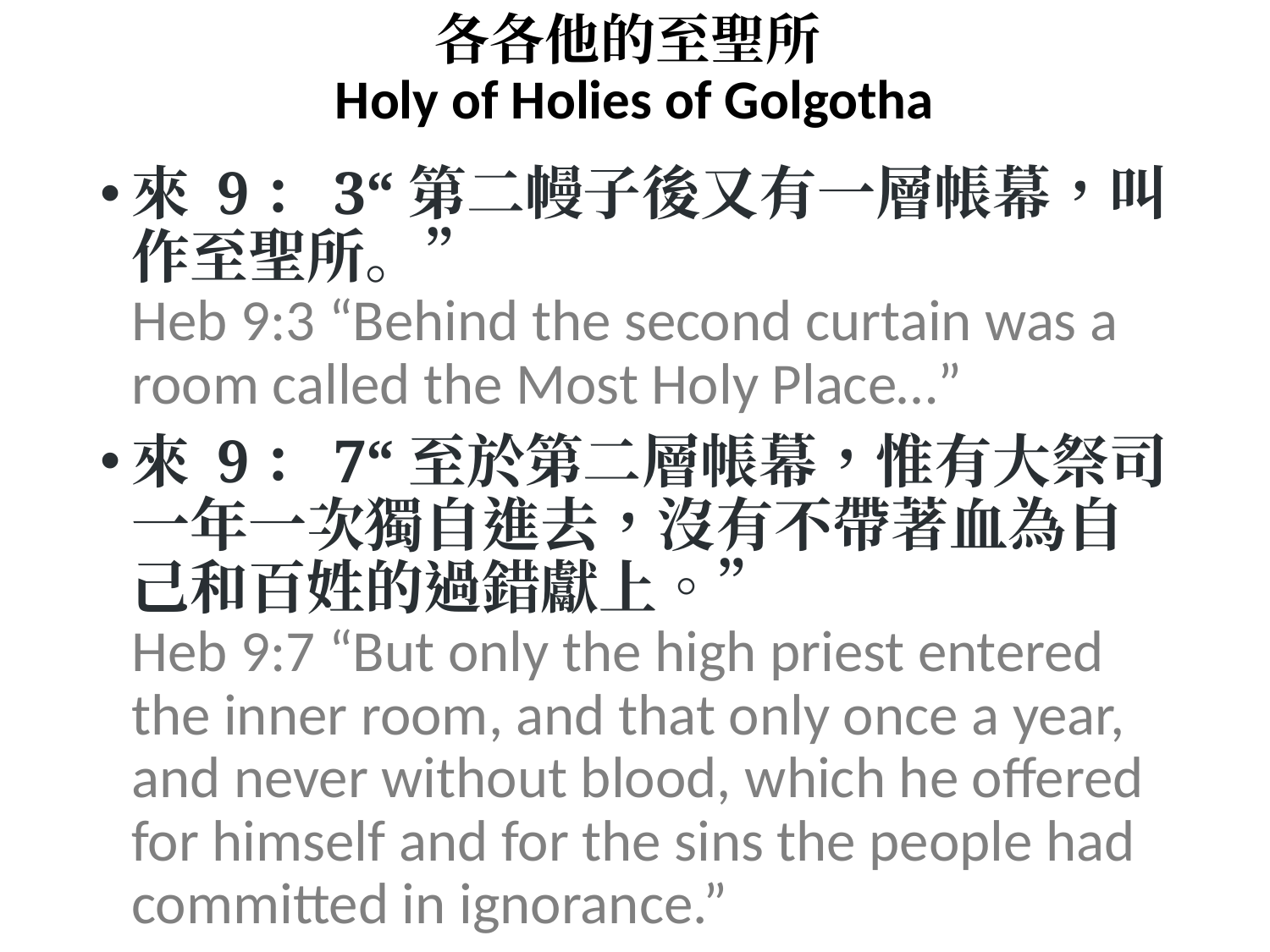

# 各各他的至聖所 Holy of Holies of Golgotha
來 9：3“第二幔子後又有一層帳幕，叫作至聖所。”
Heb 9:3 “Behind the second curtain was a room called the Most Holy Place…”
來 9：7“至於第二層帳幕，惟有大祭司一年一次獨自進去，沒有不帶著血為自己和百姓的過錯獻上。”
Heb 9:7 “But only the high priest entered the inner room, and that only once a year, and never without blood, which he offered for himself and for the sins the people had committed in ignorance.”